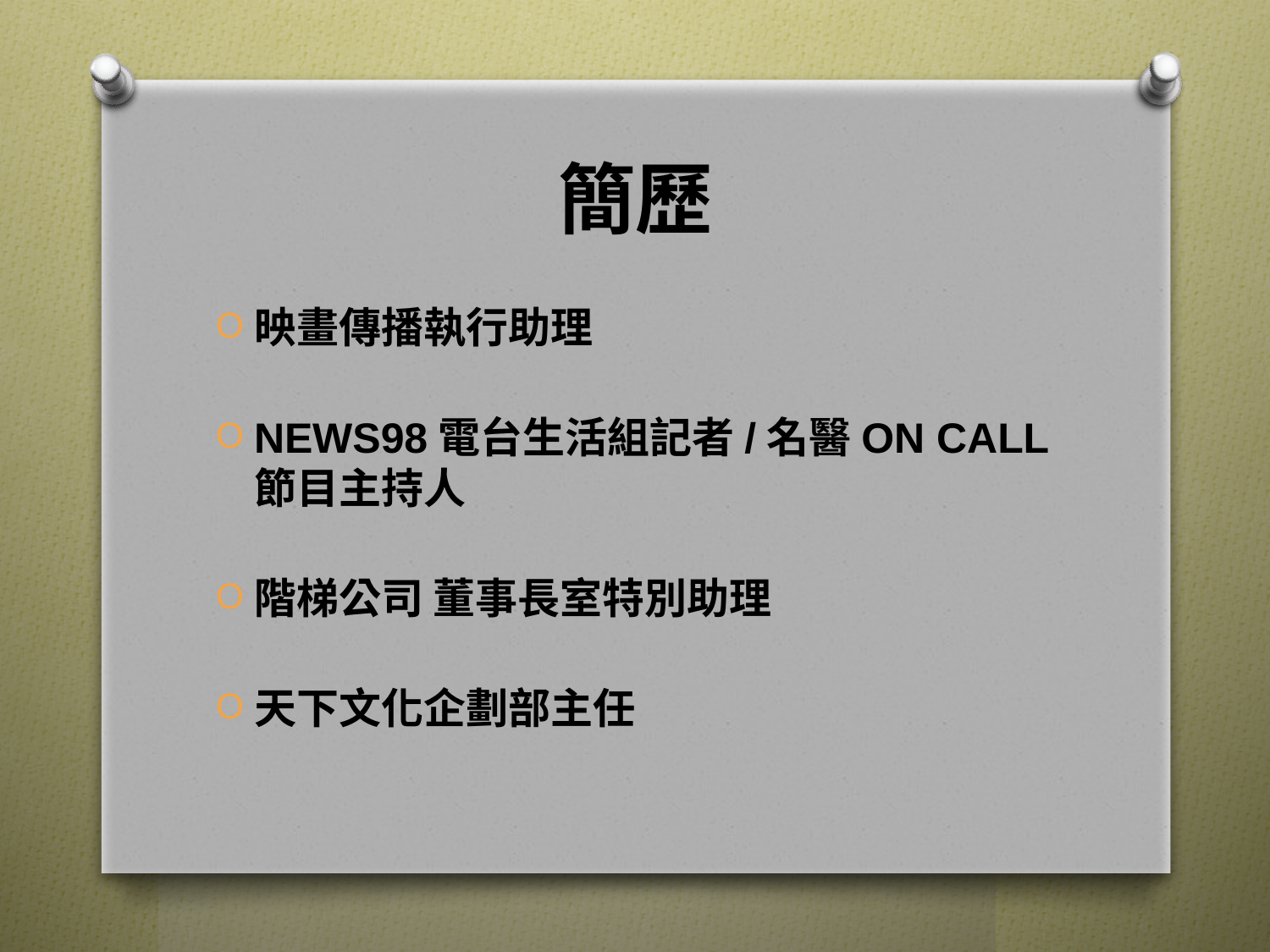

# 簡歷
映畫傳播執行助理
NEWS98電台生活組記者/名醫ON CALL 節目主持人
階梯公司 董事長室特別助理
天下文化企劃部主任